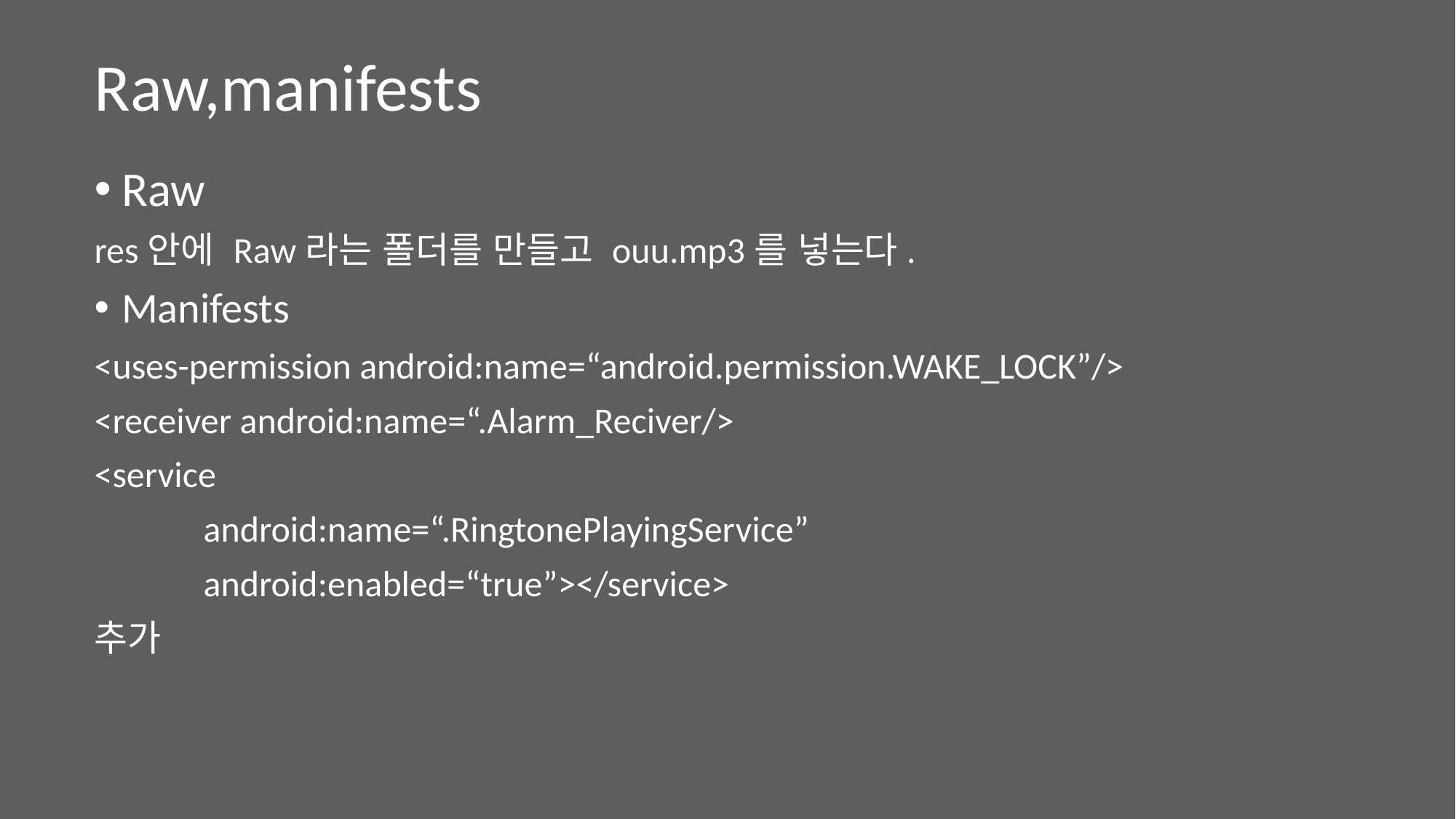

# Raw,manifests
Raw
res안에 Raw라는 폴더를 만들고 ouu.mp3를 넣는다.
Manifests
<uses-permission android:name=“android.permission.WAKE_LOCK”/>
<receiver android:name=“.Alarm_Reciver/>
<service
	android:name=“.RingtonePlayingService”
	android:enabled=“true”></service>
추가